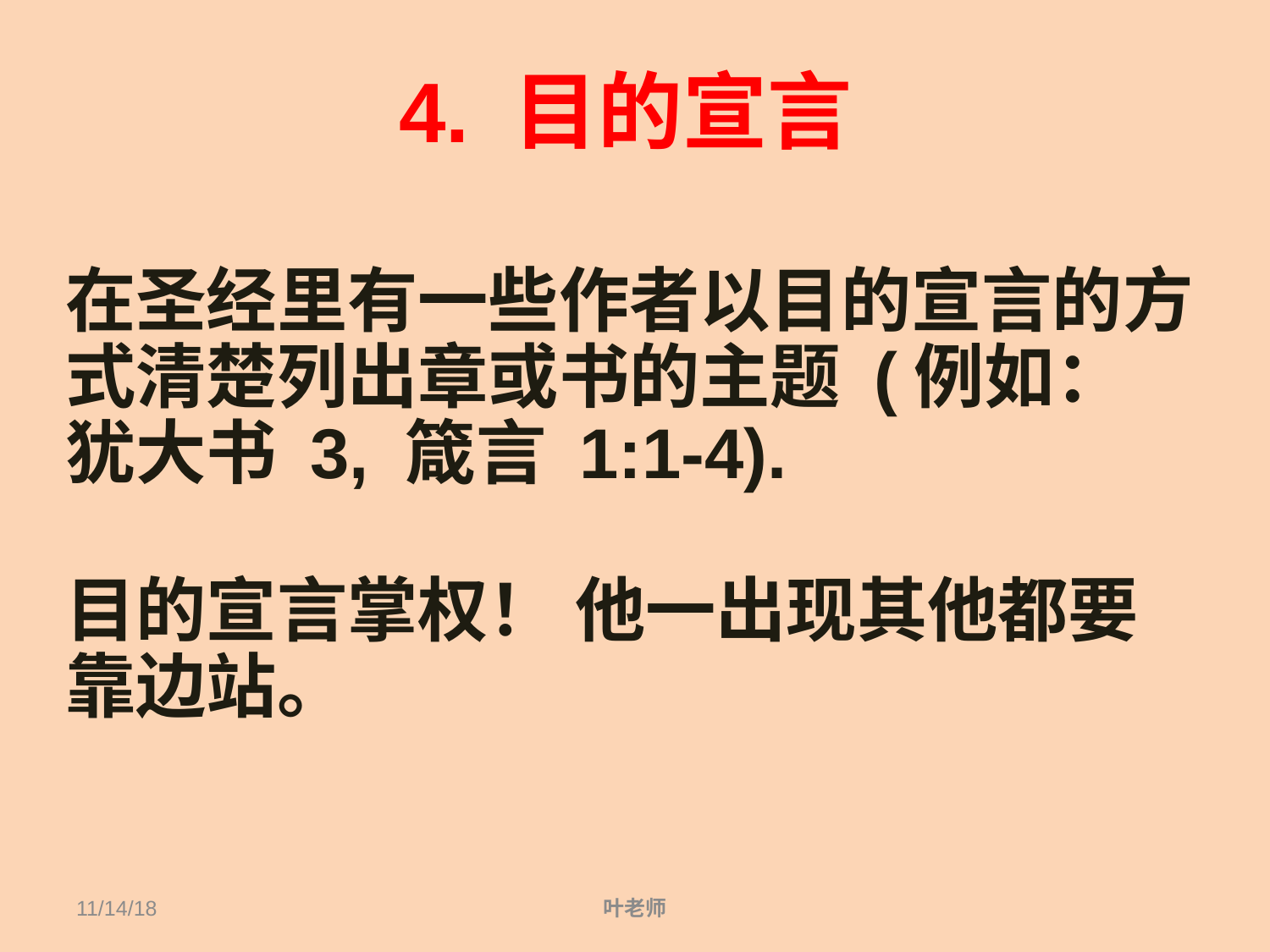

4. 目的宣言

在圣经里有一些作者以目的宣言的方式清楚列出章或书的主题 (例如： 犹大书 3, 箴言 1:1-4).

目的宣言掌权！ 他一出现其他都要靠边站。
11/14/18
叶老师